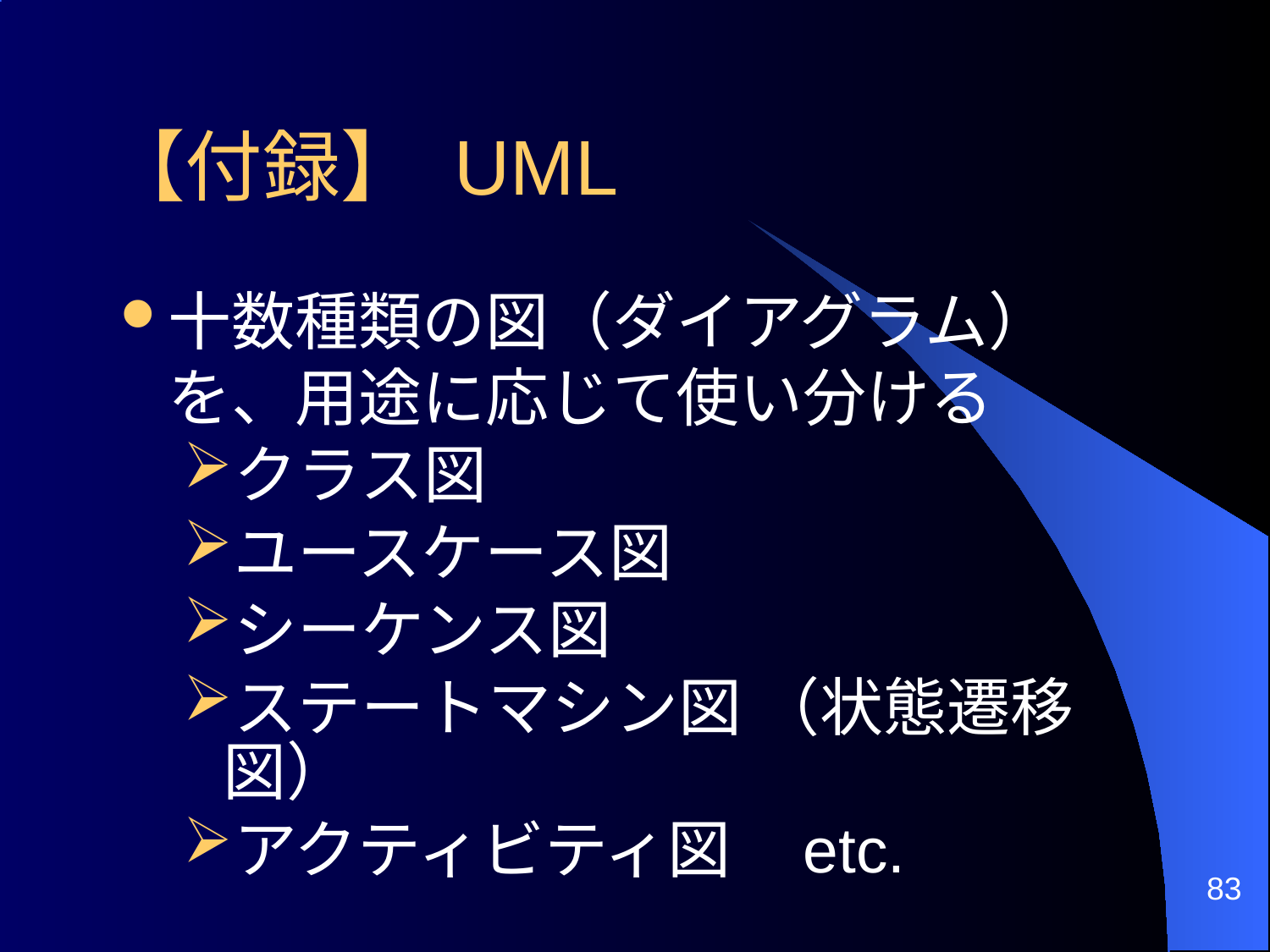

# 【付録】 UML
十数種類の図（ダイアグラム）を、用途に応じて使い分ける
クラス図
ユースケース図
シーケンス図
ステートマシン図 （状態遷移図）
アクティビティ図    etc.
83